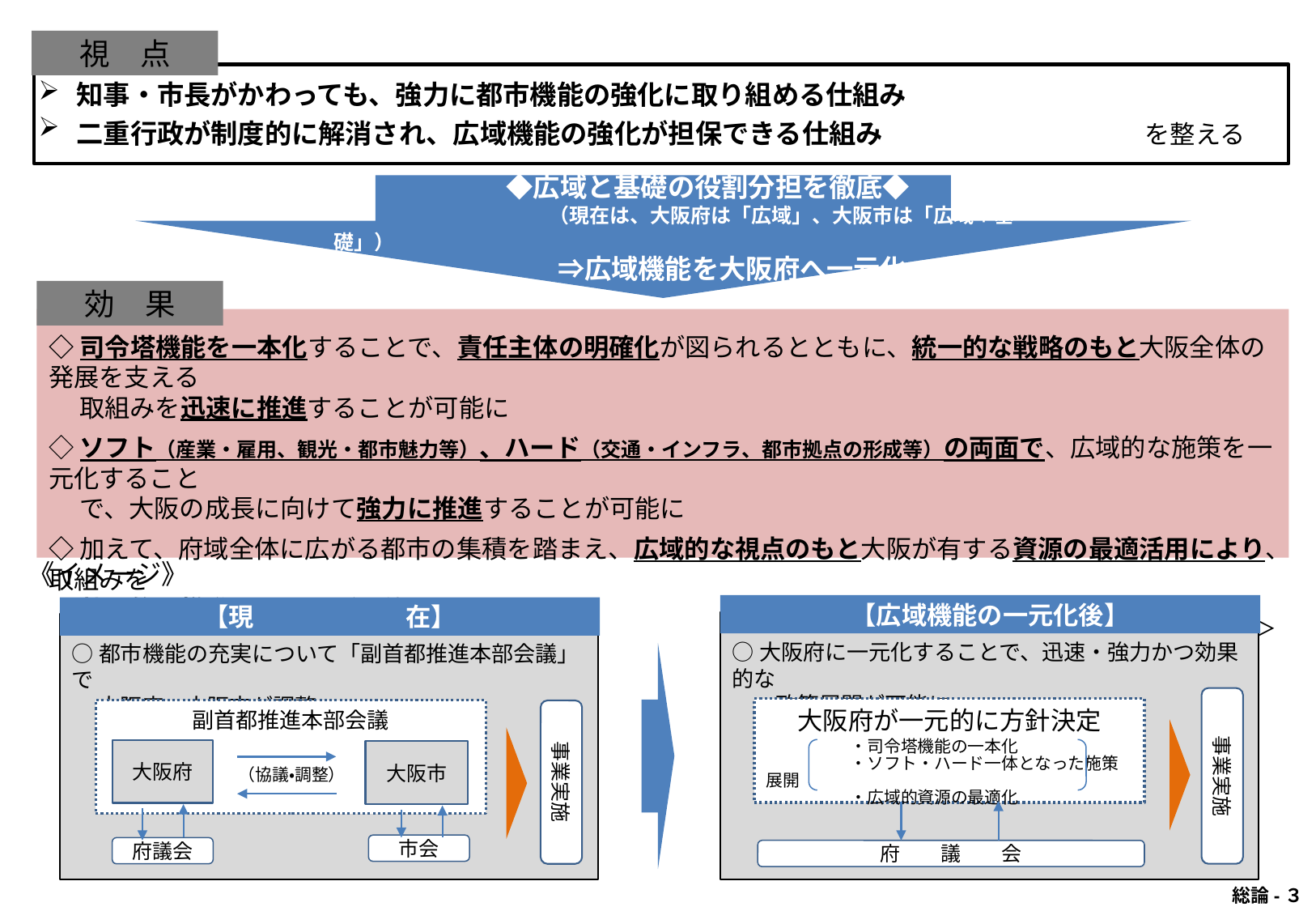

視　点

知事・市長がかわっても、強力に都市機能の強化に取り組める仕組み

二重行政が制度的に解消され、広域機能の強化が担保できる仕組み　　　　　　　　　　を整える
　　　　　　◆広域と基礎の役割分担を徹底◆
　　　　　　　　（現在は、大阪府は「広域」、大阪市は「広域＋基礎」）
　　　　　　　　　　 ⇒広域機能を大阪府へ一元化

効　果

◇司令塔機能を一本化することで、責任主体の明確化が図られるとともに、統一的な戦略のもと大阪全体の発展を支える
　 取組みを迅速に推進することが可能に

◇ソフト（産業・雇用、観光・都市魅力等）、ハード（交通・インフラ、都市拠点の形成等）の両面で、広域的な施策を一元化すること
　 で、大阪の成長に向けて強力に推進することが可能に

◇加えて、府域全体に広がる都市の集積を踏まえ、広域的な視点のもと大阪が有する資源の最適活用により、取組みを
　 効果的に推進することが可能に
＜広域機能一元化の効果例は総論-６以降を参照＞
《イメージ》
【広域機能の一元化後】

○大阪府に一元化することで、迅速・強力かつ効果的な
　　政策展開が可能に

事業実施
大阪府が一元的に方針決定

　　　　　・司令塔機能の一本化
　　　　　・ソフト・ハード一体となった施策展開
　　　　　・広域的資源の最適化

府　　議　　会
【現　　　　　　在】

○都市機能の充実について「副首都推進本部会議」で
　 大阪府・大阪市が調整
副首都推進本部会議
大阪府
大阪市
（協議・調整）
市会
府議会
事業実施

 総論-３